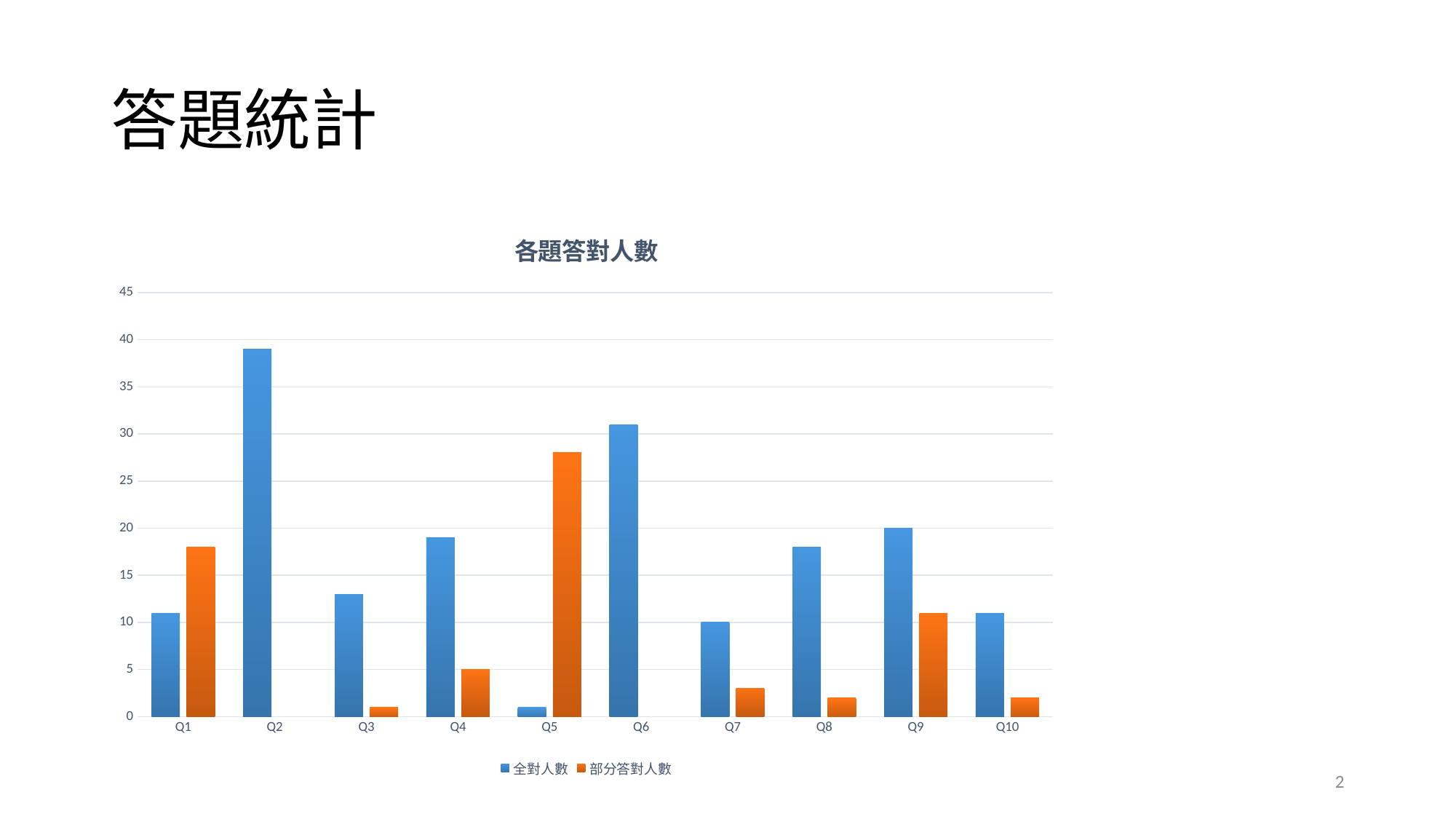

# 答題統計

### Chart: 各題答對人數

| Category |  |  |
|---|---|---|
| Q1 | 11.0 | 18.0 |
| Q2 | 39.0 | None |
| Q3 | 13.0 | 1.0 |
| Q4 | 19.0 | 5.0 |
| Q5 | 1.0 | 28.0 |
| Q6 | 31.0 | None |
| Q7 | 10.0 | 3.0 |
| Q8 | 18.0 | 2.0 |
| Q9 | 20.0 | 11.0 |
| Q10 | 11.0 | 2.0 |
2